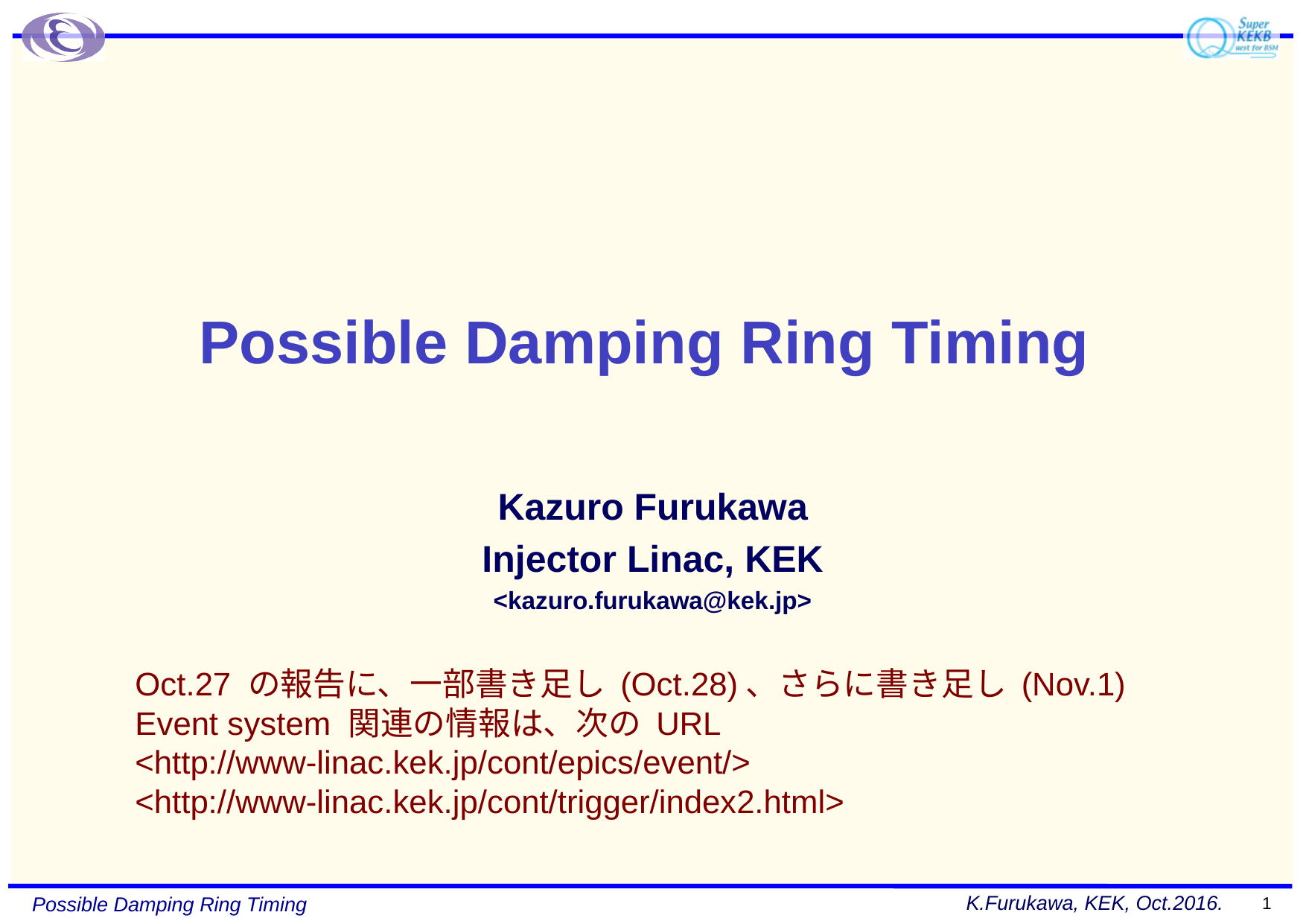

# Possible Damping Ring Timing
Kazuro Furukawa
Injector Linac, KEK
<kazuro.furukawa@kek.jp>
Oct.27 の報告に、一部書き足し (Oct.28)、さらに書き足し (Nov.1)
Event system 関連の情報は、次の URL
<http://www-linac.kek.jp/cont/epics/event/>
<http://www-linac.kek.jp/cont/trigger/index2.html>
1